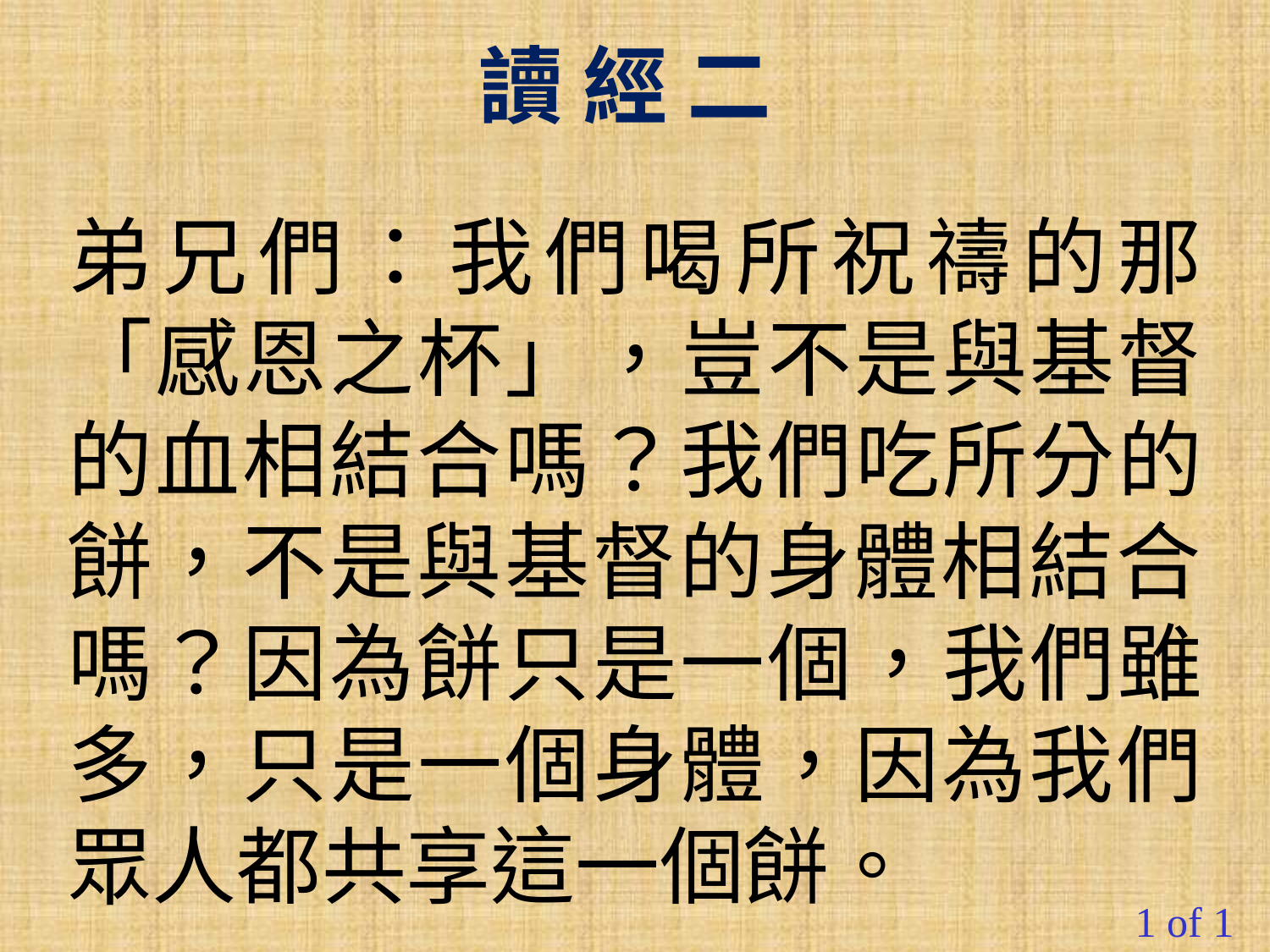

讀 經 二

弟兄們：我們喝所祝禱的那「感恩之杯」，豈不是與基督的血相結合嗎？我們吃所分的餅，不是與基督的身體相結合嗎？因為餅只是一個，我們雖多，只是一個身體，因為我們眾人都共享這一個餅。
1 of 1